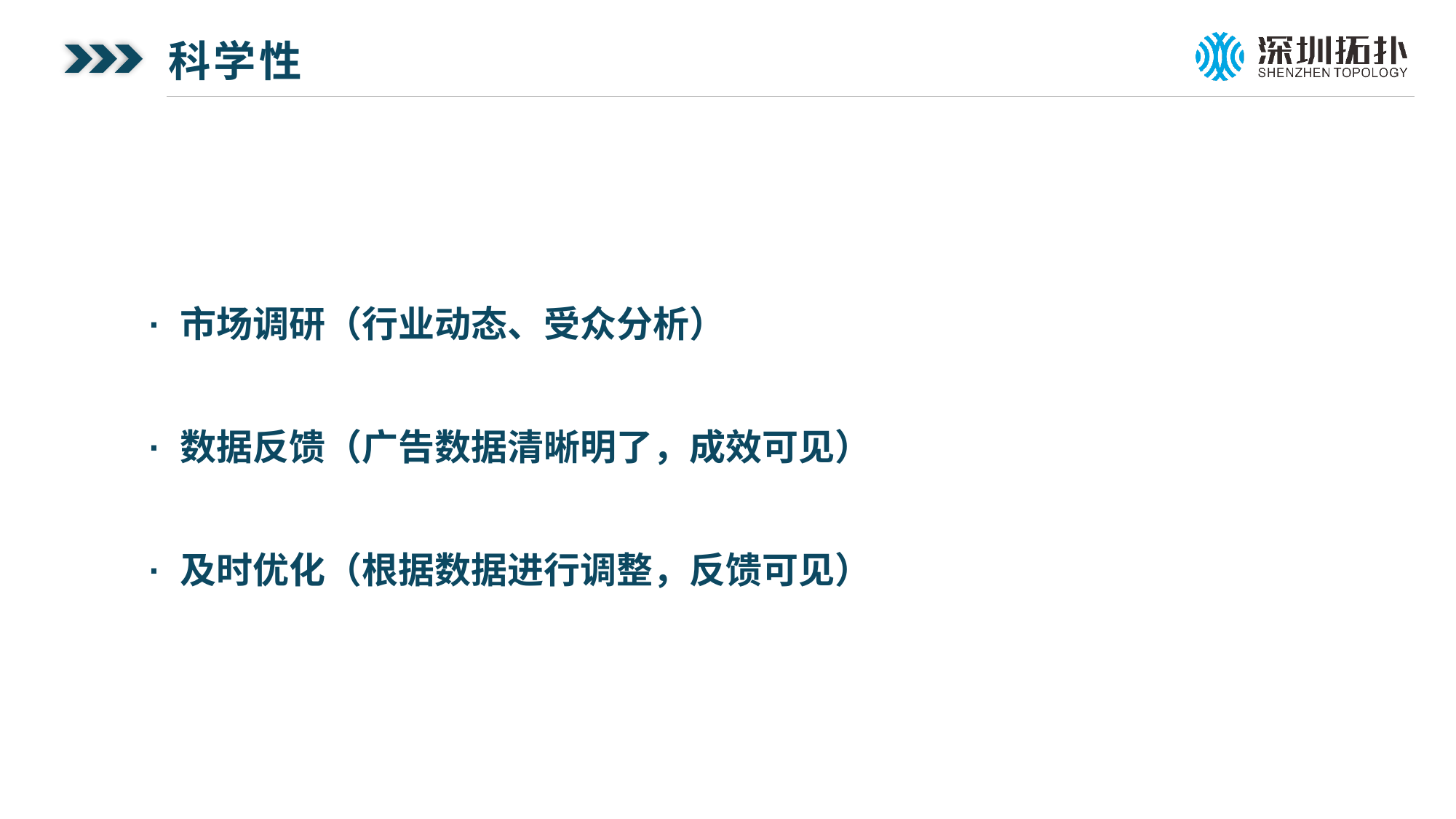

科学性

· 市场调研（行业动态、受众分析）

· 数据反馈（广告数据清晰明了，成效可见）

· 及时优化（根据数据进行调整，反馈可见）